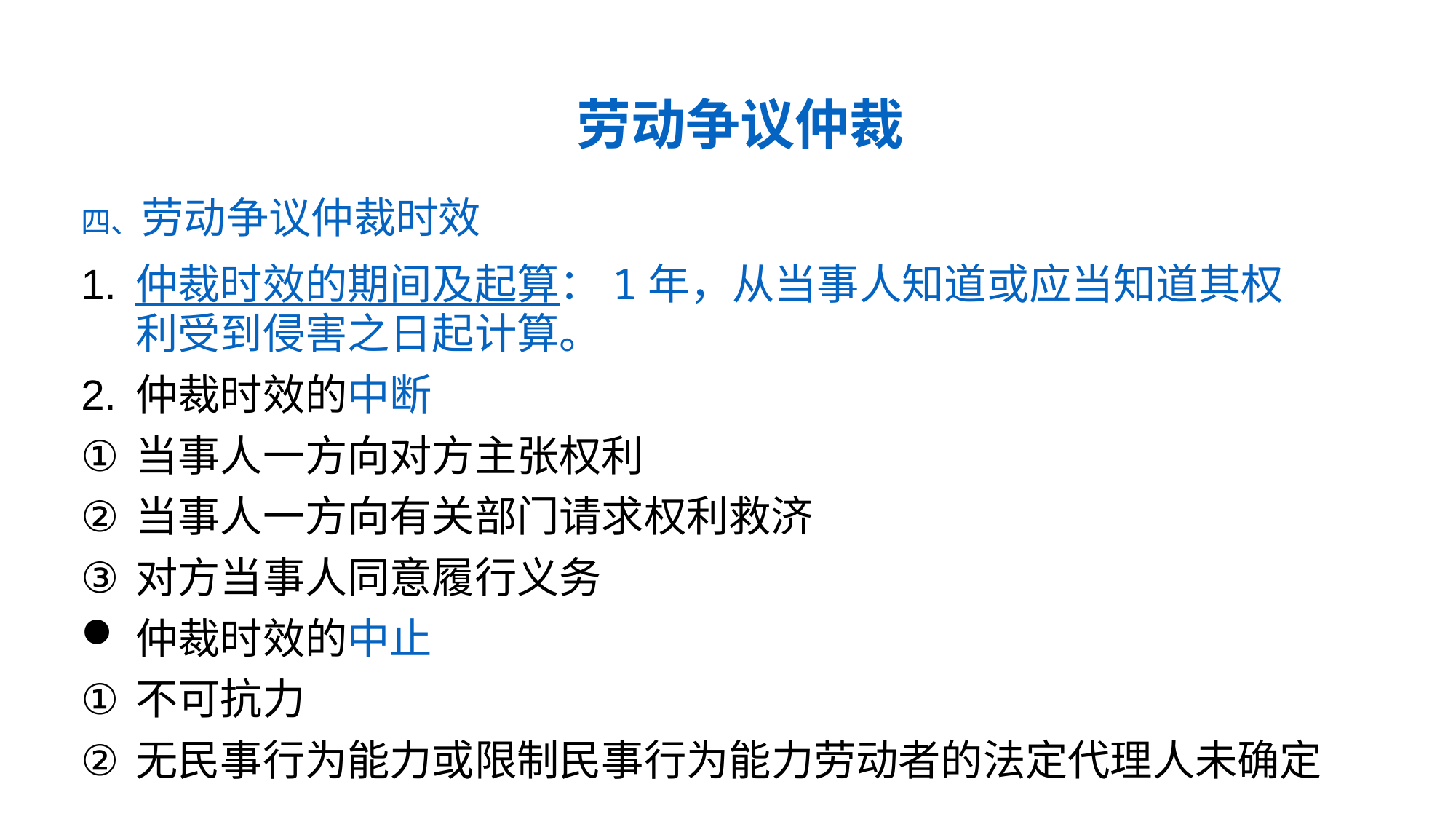

# 劳动争议仲裁
四、劳动争议仲裁时效
仲裁时效的期间及起算：1年，从当事人知道或应当知道其权利受到侵害之日起计算。
仲裁时效的中断
当事人一方向对方主张权利
当事人一方向有关部门请求权利救济
对方当事人同意履行义务
仲裁时效的中止
不可抗力
无民事行为能力或限制民事行为能力劳动者的法定代理人未确定